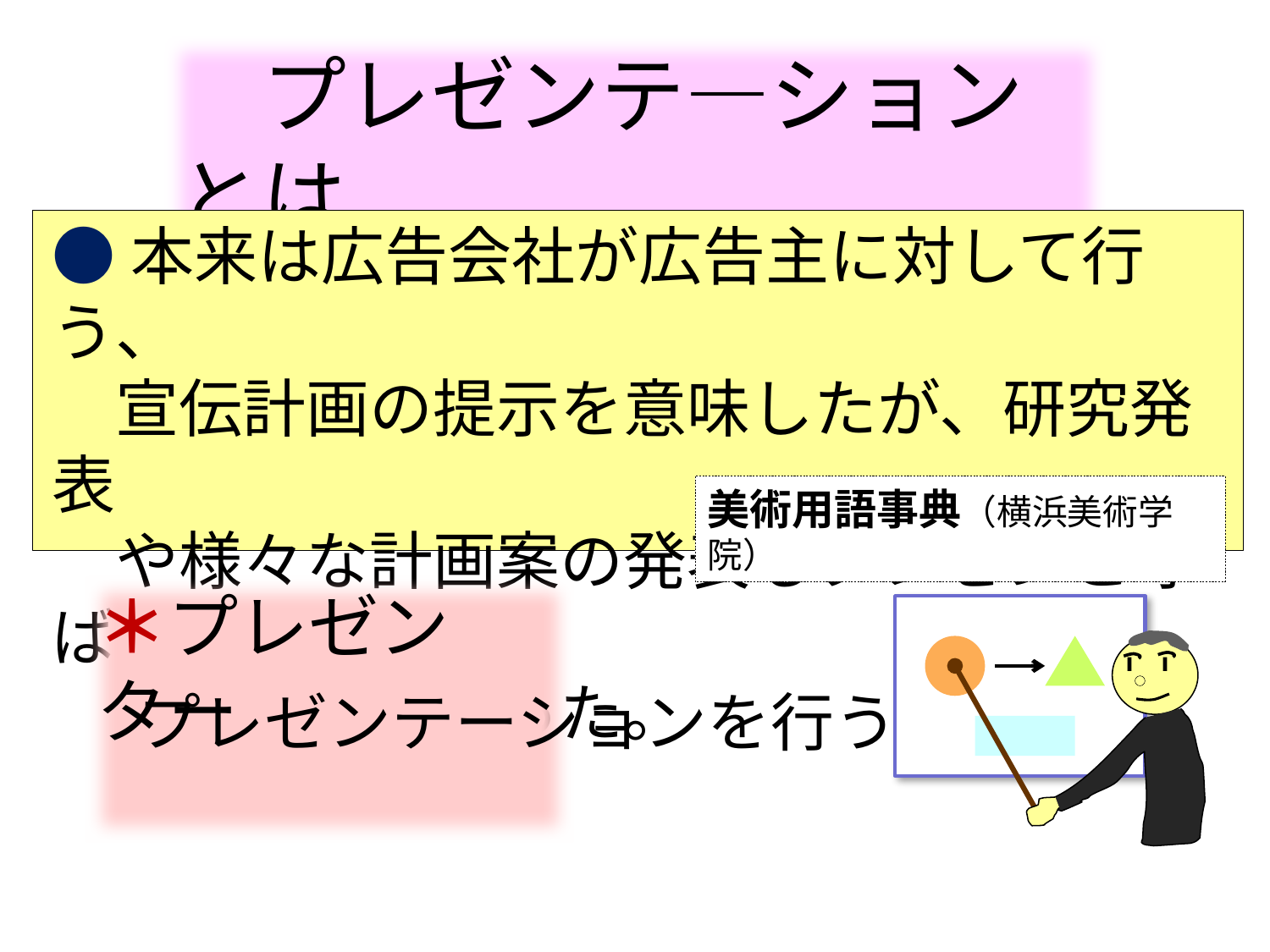

プレゼンテ―ションとは

●本来は広告会社が広告主に対して行う、
　宣伝計画の提示を意味したが、研究発表
　や様々な計画案の発表もプレゼンと呼ば
　れるようになった。
美術用語事典（横浜美術学院）
＊プレゼンター

プレゼンテーションを行う人